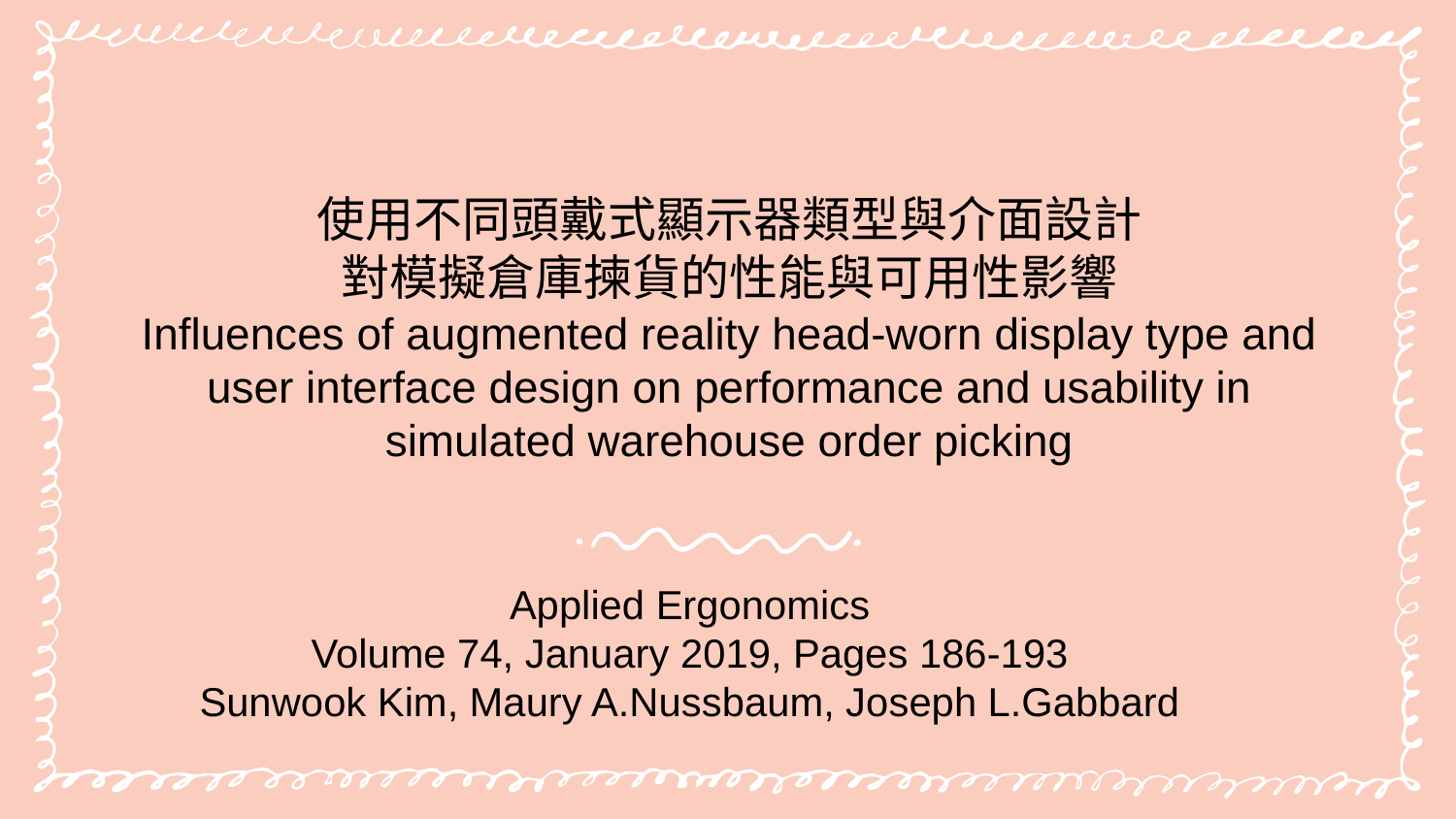

# 使用不同頭戴式顯示器類型與介面設計 對模擬倉庫揀貨的性能與可用性影響 Influences of augmented reality head-worn display type and user interface design on performance and usability in simulated warehouse order picking
Applied Ergonomics
Volume 74, January 2019, Pages 186-193
Sunwook Kim, Maury A.Nussbaum, Joseph L.Gabbard